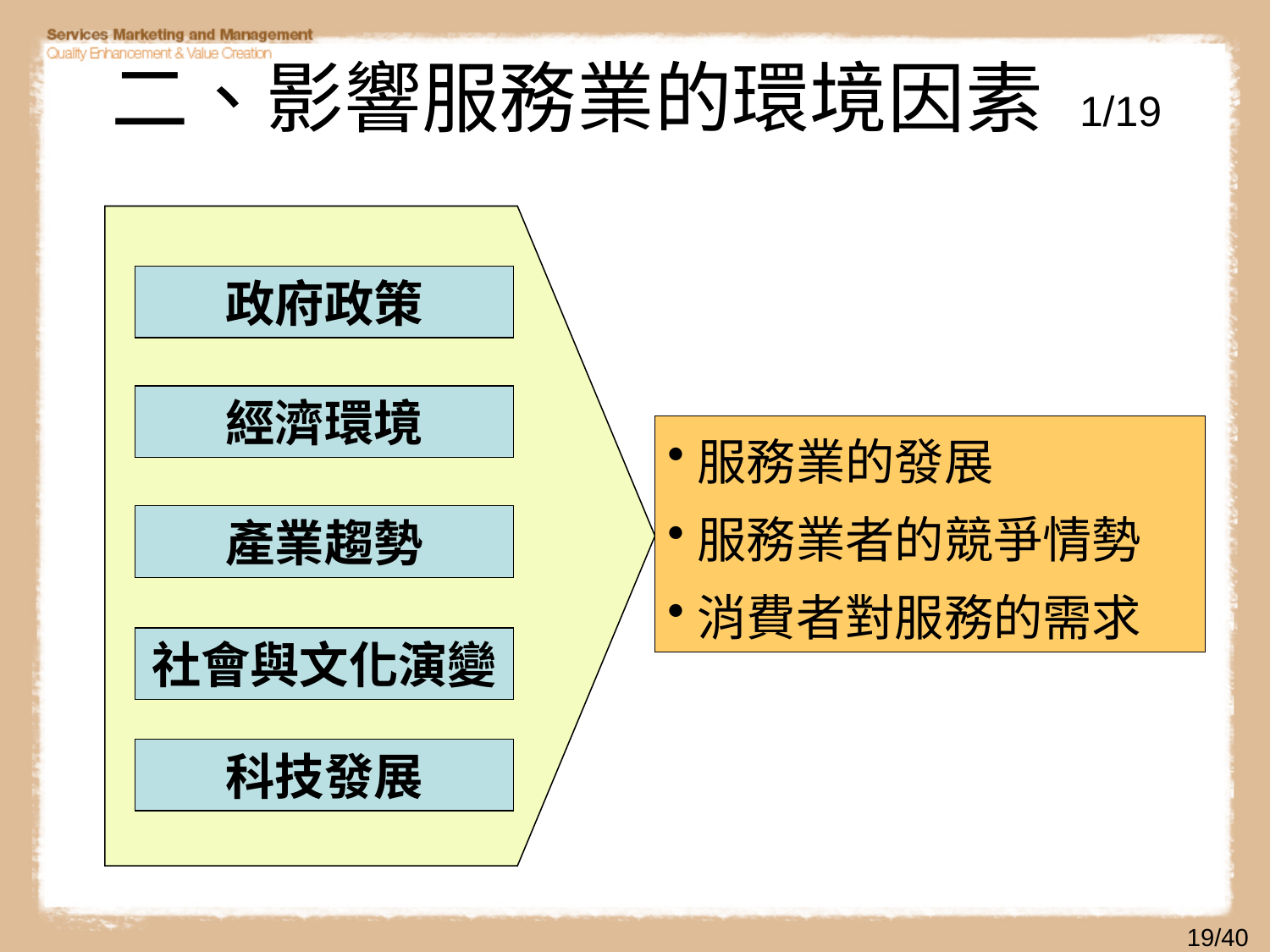

# 二、影響服務業的環境因素 1/19

政府政策
經濟環境
服務業的發展
服務業者的競爭情勢
消費者對服務的需求
產業趨勢
社會與文化演變
科技發展